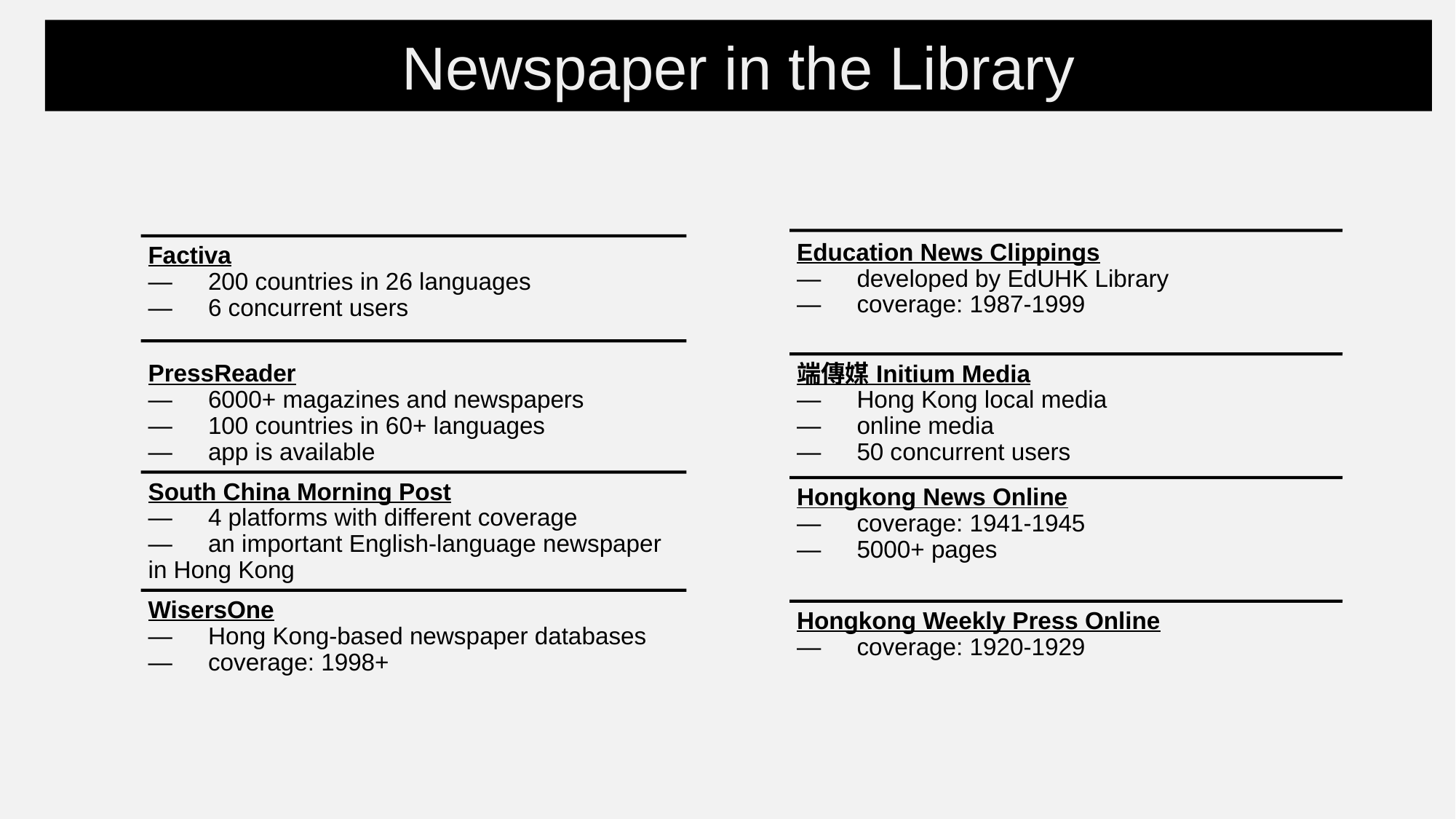

# Newspaper in the Library
Education News Clippings
—　developed by EdUHK Library
—　coverage: 1987-1999
端傳媒 Initium Media
—　Hong Kong local media
—　online media
—　50 concurrent users
Hongkong News Online
—　coverage: 1941-1945
—　5000+ pages
Hongkong Weekly Press Online
—　coverage: 1920-1929
Factiva
—　200 countries in 26 languages
—　6 concurrent users
PressReader
—　6000+ magazines and newspapers
—　100 countries in 60+ languages
—　app is available
South China Morning Post
—　4 platforms with different coverage
—　an important English-language newspaper in Hong Kong
WisersOne
—　Hong Kong-based newspaper databases
—　coverage: 1998+